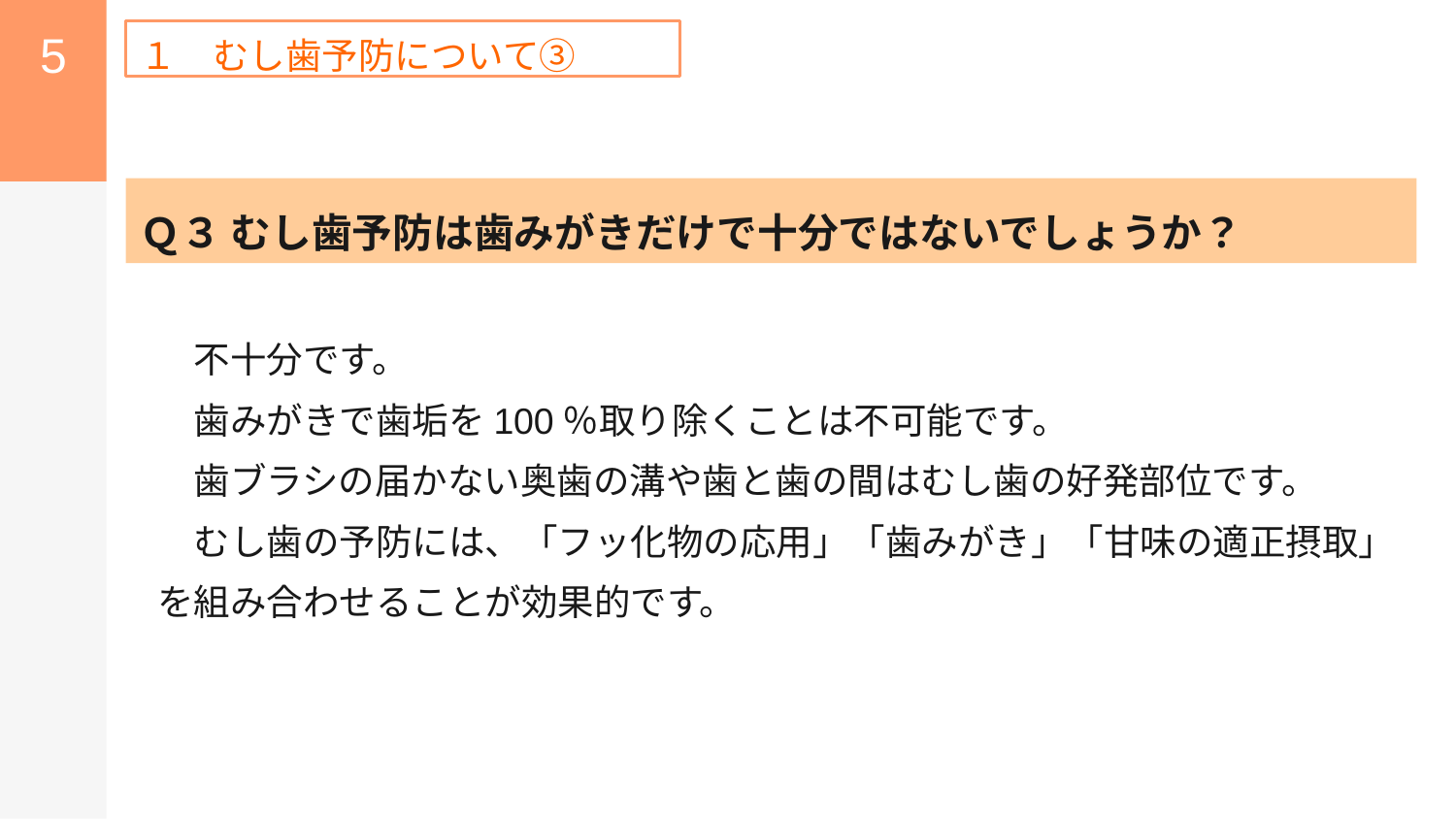

5
１　むし歯予防について③
Ｑ３ むし歯予防は歯みがきだけで十分ではないでしょうか？
　　不十分です。
　　歯みがきで歯垢を100％取り除くことは不可能です。
　　歯ブラシの届かない奥歯の溝や歯と歯の間はむし歯の好発部位です。
　　むし歯の予防には、「フッ化物の応用」「歯みがき」「甘味の適正摂取」
　を組み合わせることが効果的です。